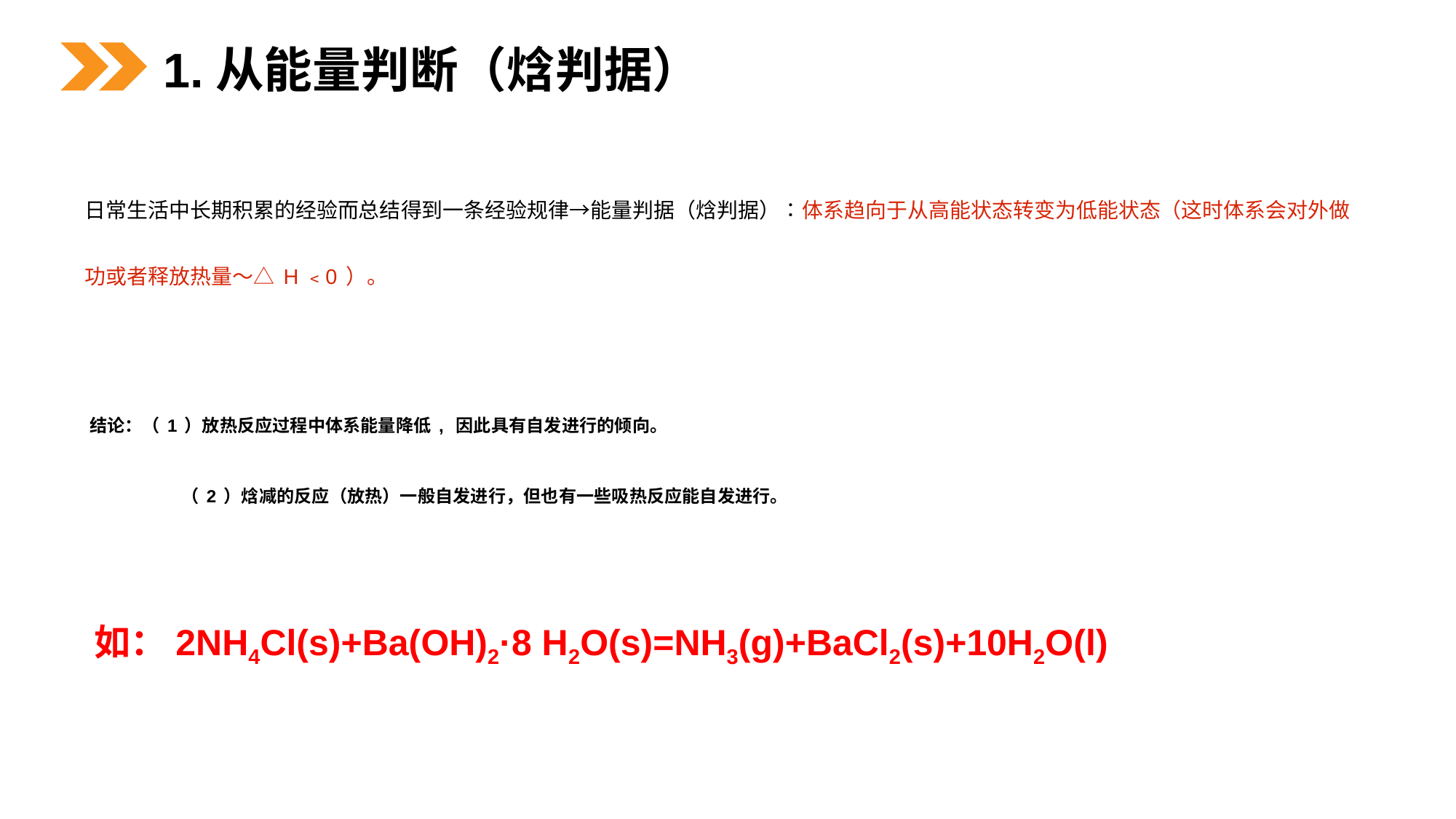

1.从能量判断（焓判据）
日常生活中长期积累的经验而总结得到一条经验规律→能量判据（焓判据）∶体系趋向于从高能状态转变为低能状态（这时体系会对外做功或者释放热量～△H ﹤0）。
结论：（1）放热反应过程中体系能量降低, 因此具有自发进行的倾向。
（2）焓减的反应（放热）一般自发进行，但也有一些吸热反应能自发进行。
如：2NH4Cl(s)+Ba(OH)2·8 H2O(s)=NH3(g)+BaCl2(s)+10H2O(l)